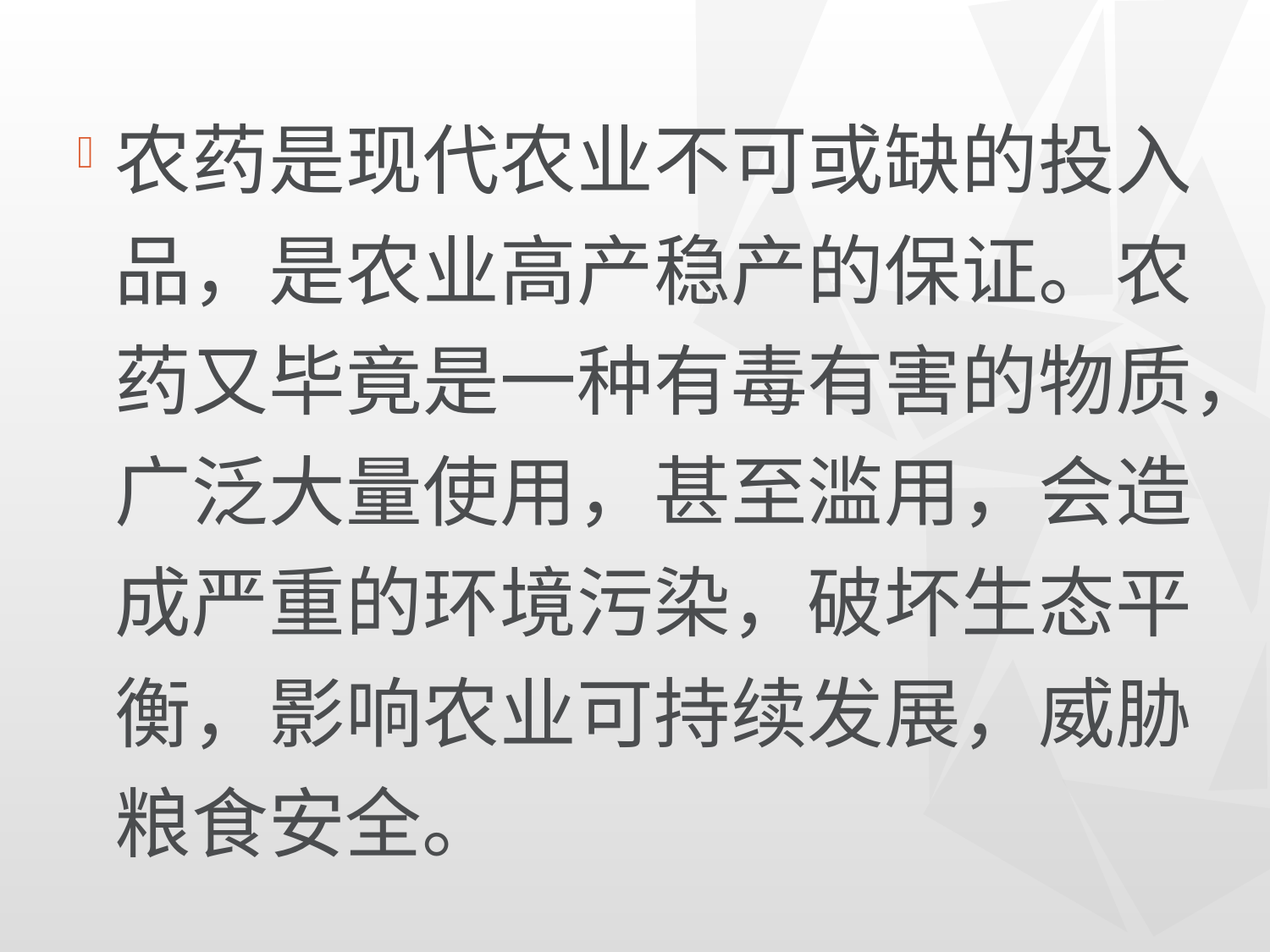

农药是现代农业不可或缺的投入品，是农业高产稳产的保证。农药又毕竟是一种有毒有害的物质，广泛大量使用，甚至滥用，会造成严重的环境污染，破坏生态平衡，影响农业可持续发展，威胁粮食安全。